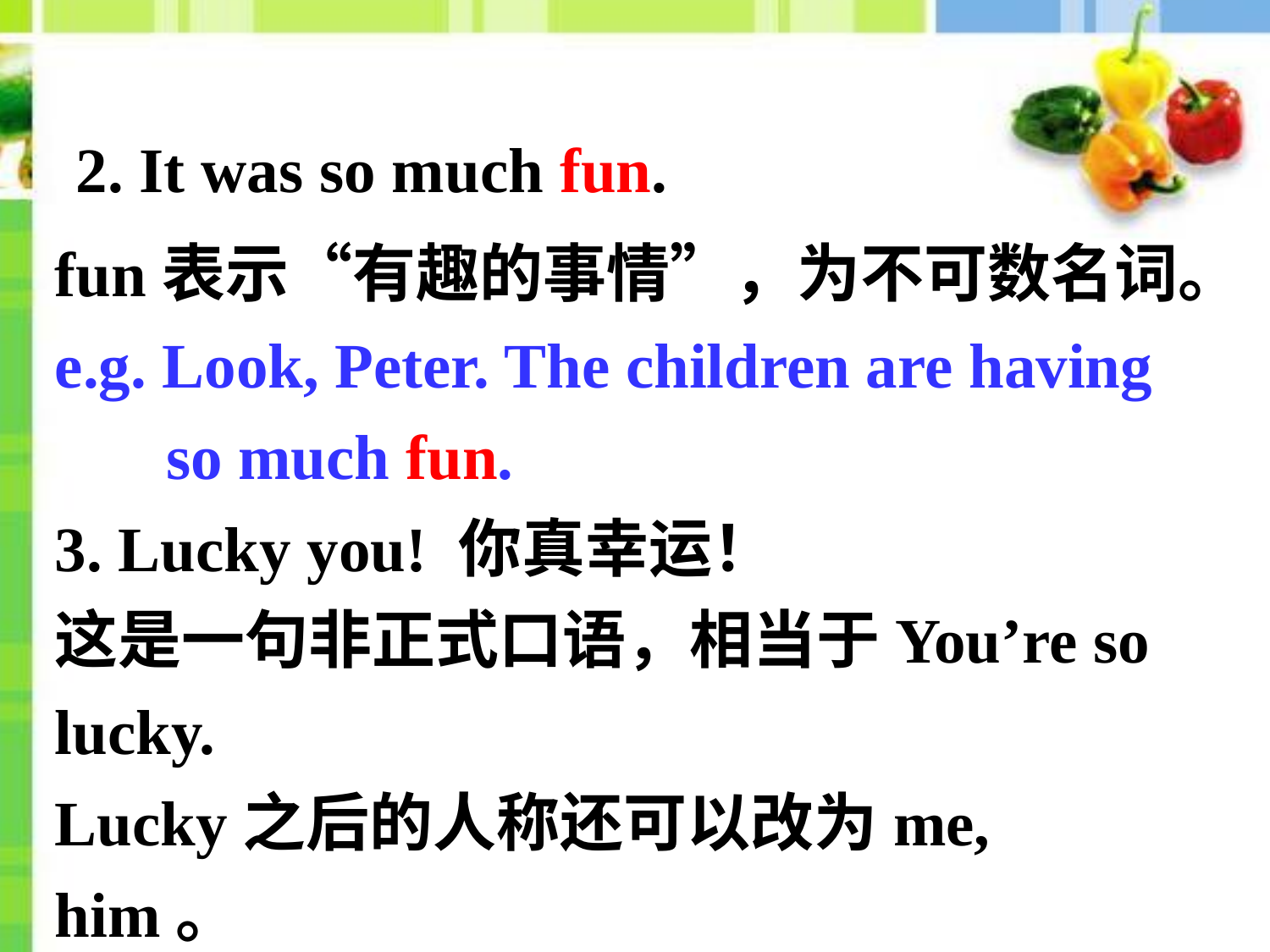

2. It was so much fun.
fun表示“有趣的事情”，为不可数名词。
e.g. Look, Peter. The children are having
       so much fun.
3. Lucky you! 你真幸运！
这是一句非正式口语，相当于You’re so lucky.
Lucky之后的人称还可以改为me, him。